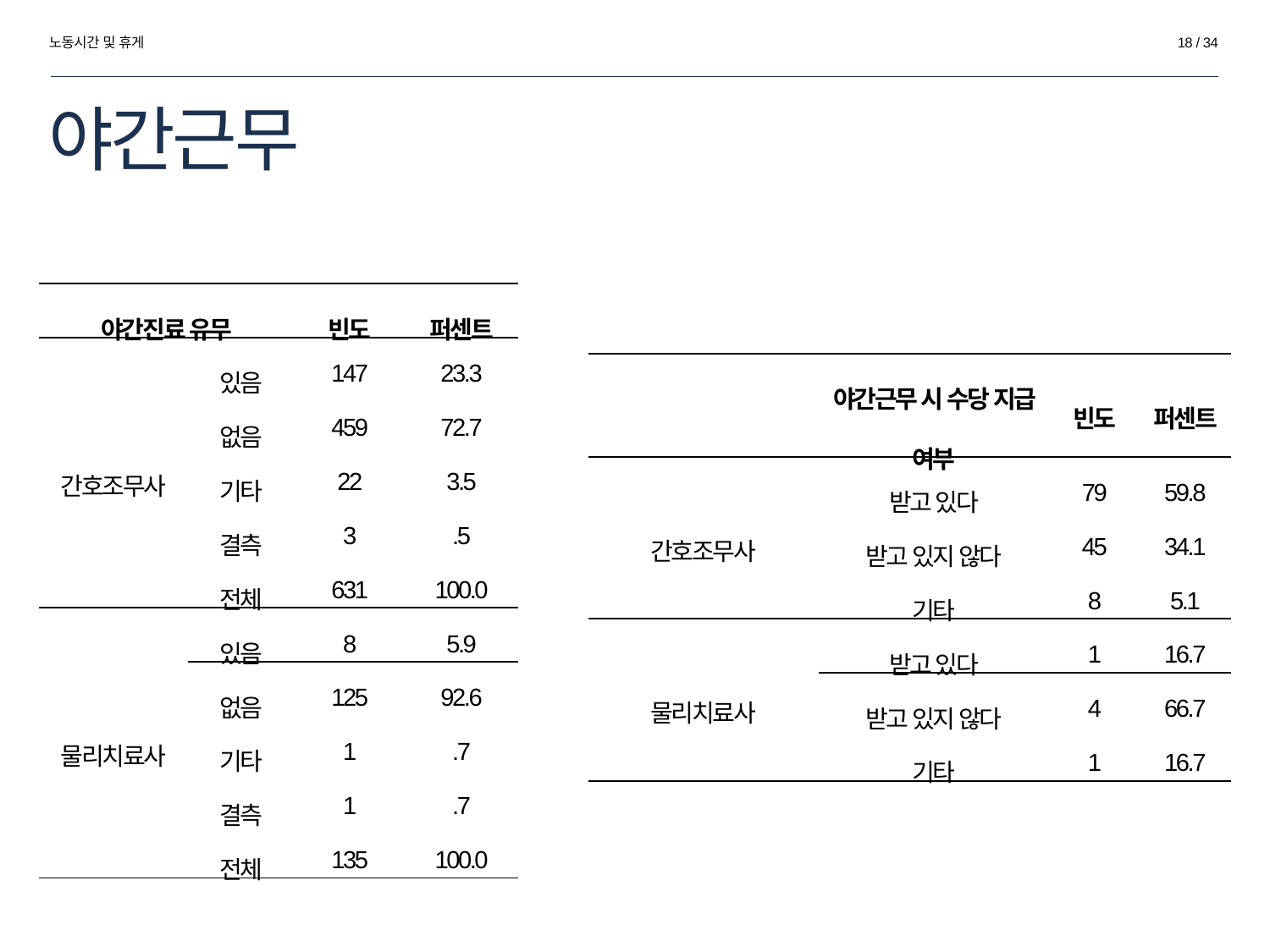

노동시간 및 휴게
18 / 34
# 야간근무
| 야간진료 유무 |  | 빈도 | 퍼센트 |
| --- | --- | --- | --- |
| 간호조무사 | 있음 | 147 | 23.3 |
|  | 없음 | 459 | 72.7 |
|  | 기타 | 22 | 3.5 |
|  | 결측 | 3 | .5 |
|  | 전체 | 631 | 100.0 |
| 물리치료사 | 있음 | 8 | 5.9 |
|  | 없음 | 125 | 92.6 |
|  | 기타 | 1 | .7 |
|  | 결측 | 1 | .7 |
|  | 전체 | 135 | 100.0 |
|  | 야간근무 시 수당 지급 여부 | 빈도 | 퍼센트 |
| --- | --- | --- | --- |
| 간호조무사 | 받고 있다 | 79 | 59.8 |
|  | 받고 있지 않다 | 45 | 34.1 |
|  | 기타 | 8 | 5.1 |
| 물리치료사 | 받고 있다 | 1 | 16.7 |
|  | 받고 있지 않다 | 4 | 66.7 |
|  | 기타 | 1 | 16.7 |